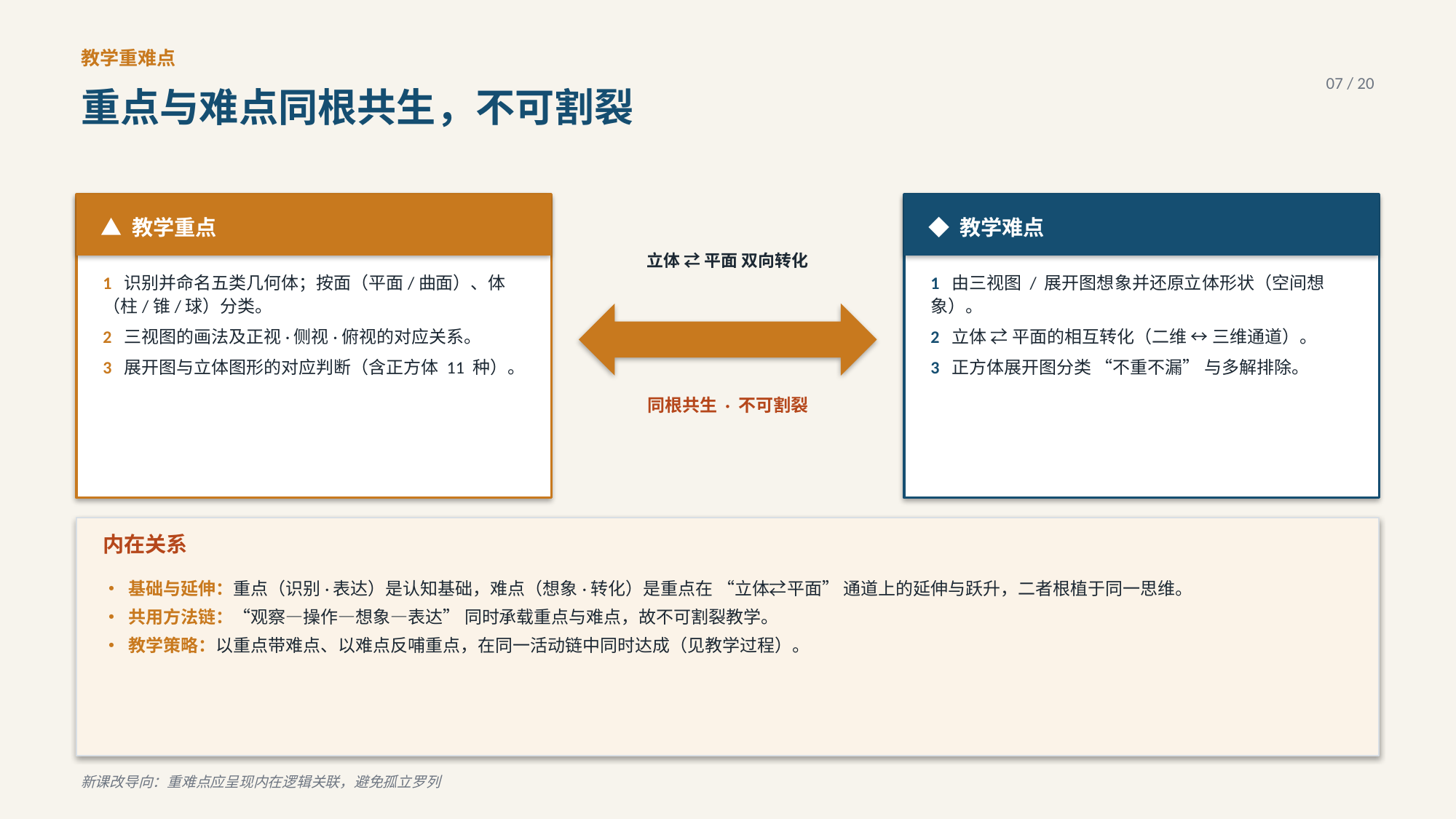

教学重难点
07 / 20
重点与难点同根共生，不可割裂

▲ 教学重点
◆ 教学难点
立体 ⇄ 平面 双向转化
1  识别并命名五类几何体；按面（平面/曲面）、体（柱/锥/球）分类。
2  三视图的画法及正视·侧视·俯视的对应关系。
3  展开图与立体图形的对应判断（含正方体 11 种）。
1  由三视图 / 展开图想象并还原立体形状（空间想象）。
2  立体 ⇄ 平面的相互转化（二维 ↔ 三维通道）。
3  正方体展开图分类 “不重不漏” 与多解排除。

同根共生 · 不可割裂

内在关系
• 基础与延伸：重点（识别·表达）是认知基础，难点（想象·转化）是重点在 “立体⇄平面” 通道上的延伸与跃升，二者根植于同一思维。
• 共用方法链：“观察—操作—想象—表达” 同时承载重点与难点，故不可割裂教学。
• 教学策略：以重点带难点、以难点反哺重点，在同一活动链中同时达成（见教学过程）。
新课改导向：重难点应呈现内在逻辑关联，避免孤立罗列